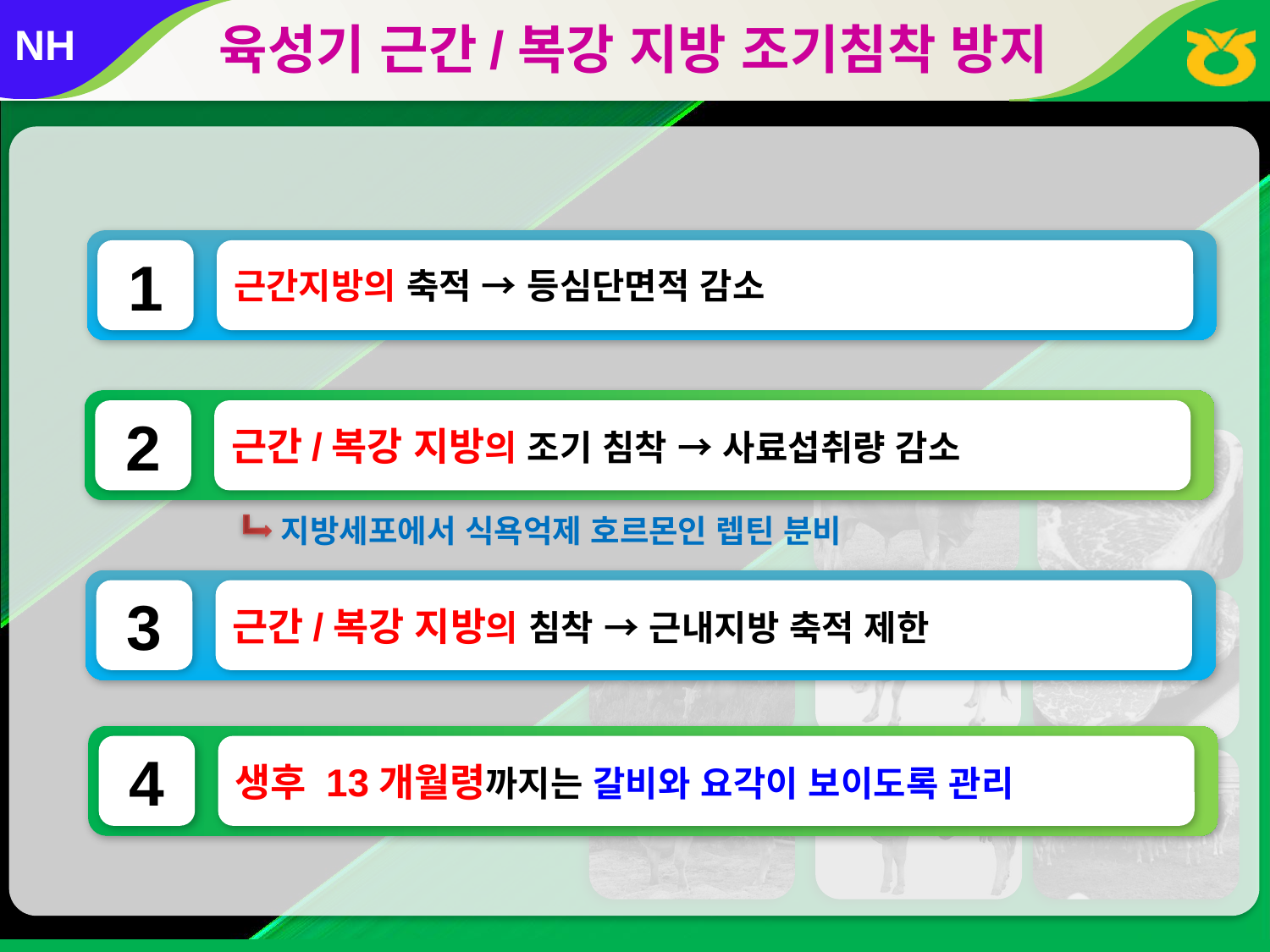

육성기 근간/복강 지방 조기침착 방지

1
근간지방의 축적 → 등심단면적 감소

2
근간/복강 지방의 조기 침착 → 사료섭취량 감소
지방세포에서 식욕억제 호르몬인 렙틴 분비

3
근간/복강 지방의 침착 → 근내지방 축적 제한

4
생후 13개월령까지는 갈비와 요각이 보이도록 관리